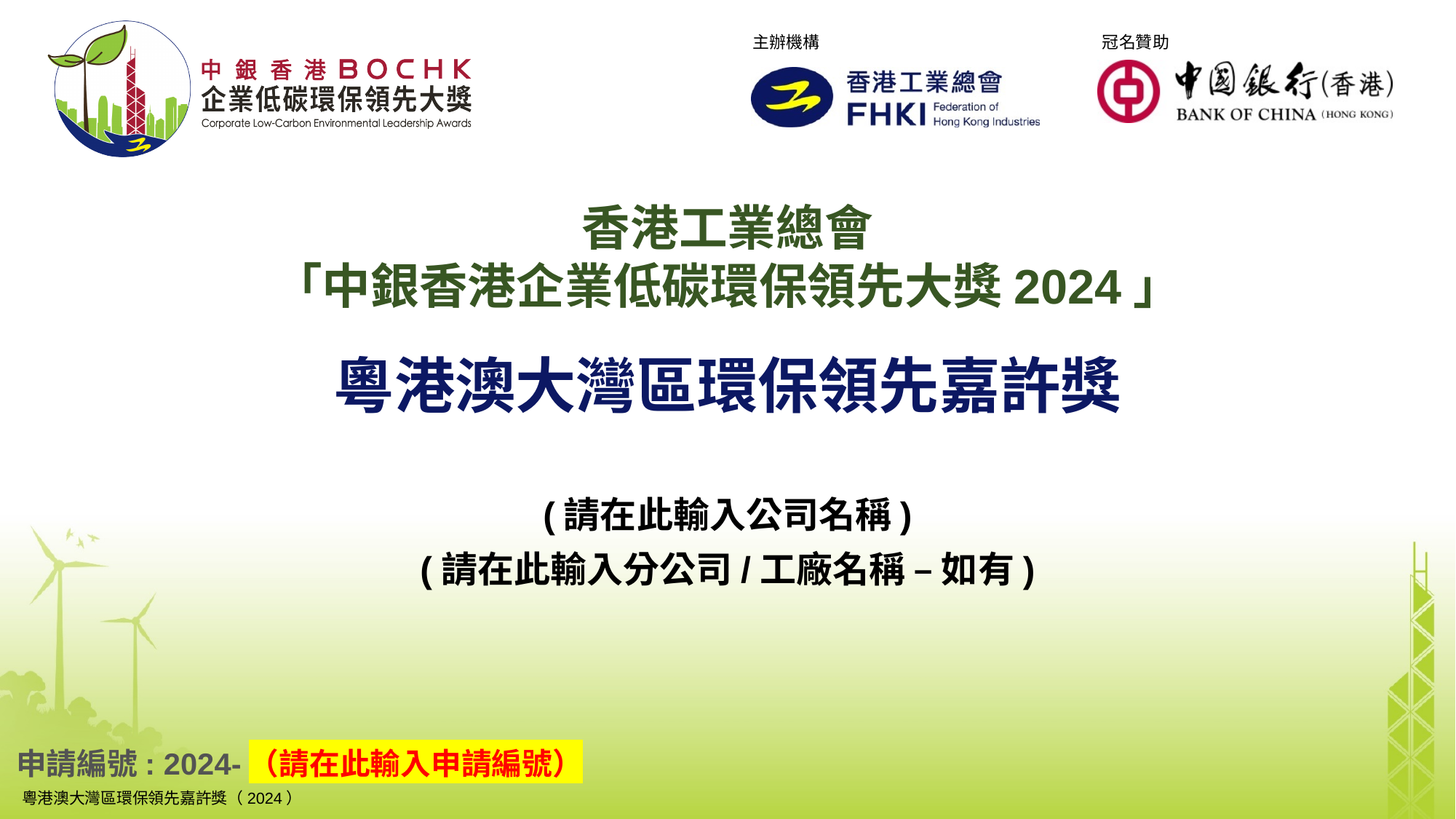

(請在此輸入公司名稱)
(請在此輸入分公司/工廠名稱 – 如有)
申請編號: 2024-（請在此輸入申請編號）